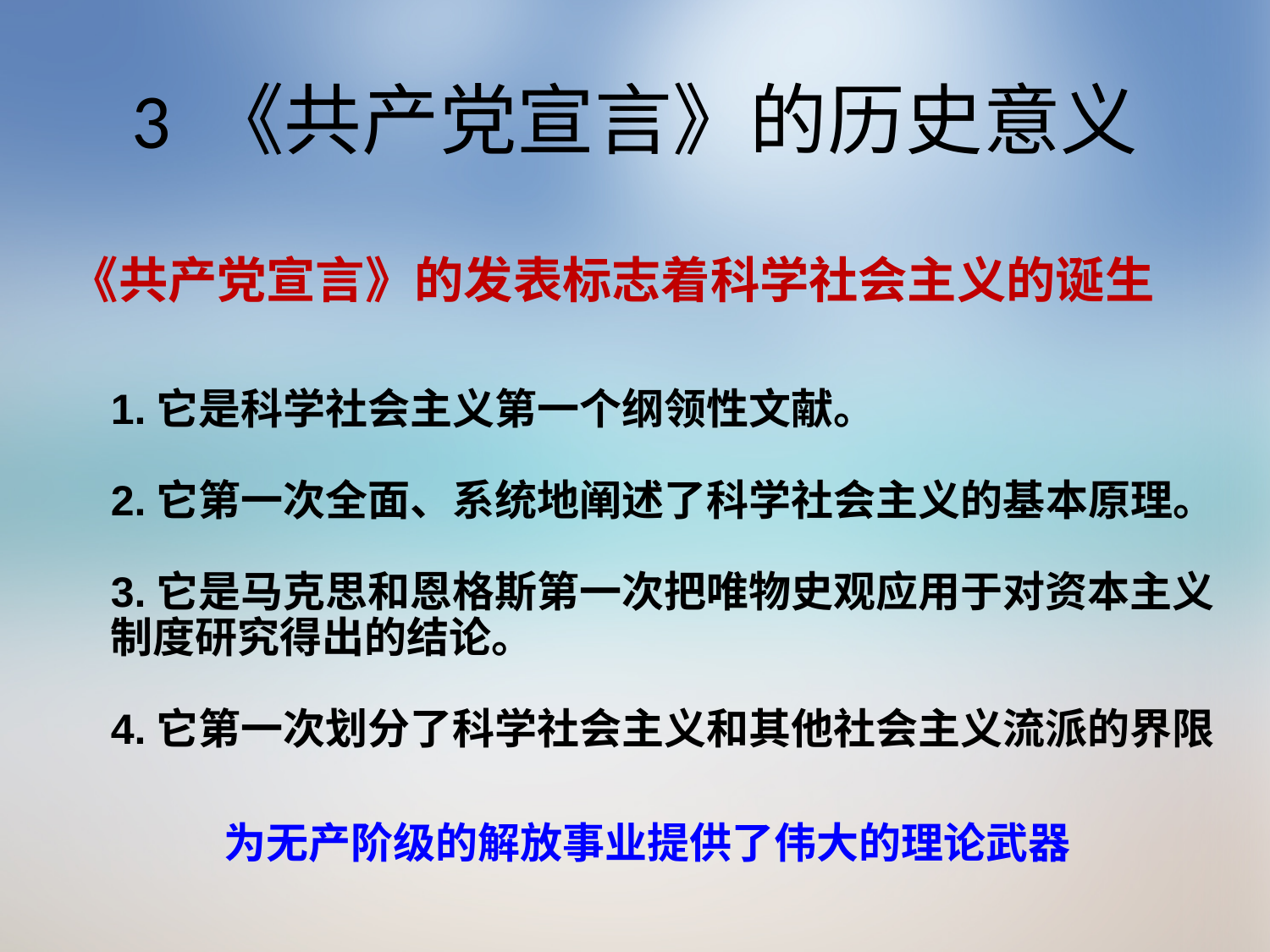

# 3 《共产党宣言》的历史意义
《共产党宣言》的发表标志着科学社会主义的诞生
1.它是科学社会主义第一个纲领性文献。

2.它第一次全面、系统地阐述了科学社会主义的基本原理。

3.它是马克思和恩格斯第一次把唯物史观应用于对资本主义制度研究得出的结论。

4.它第一次划分了科学社会主义和其他社会主义流派的界限
为无产阶级的解放事业提供了伟大的理论武器